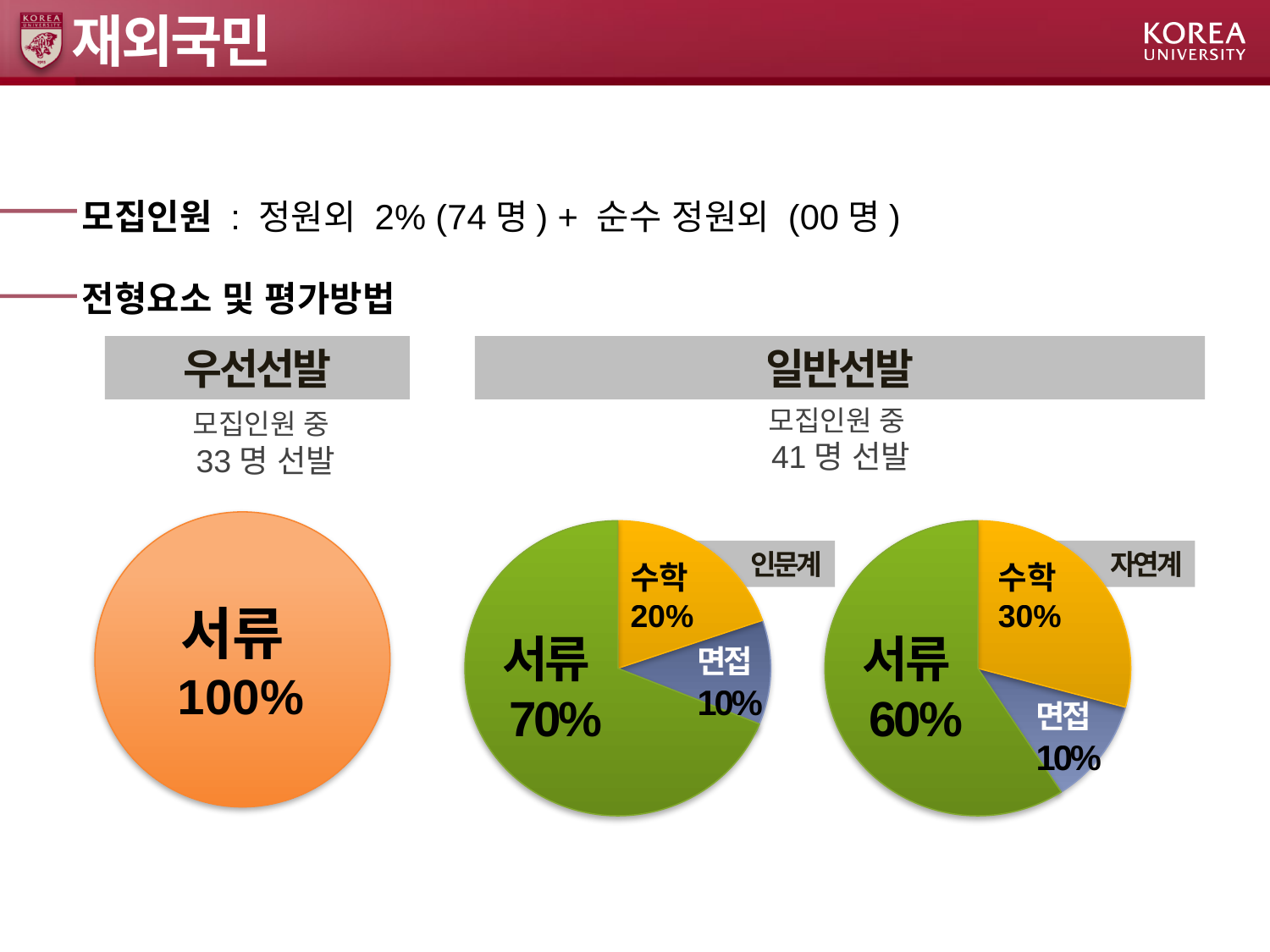

# 재외국민

모집인원 : 정원외 2% (74명) + 순수 정원외 (00명)

전형요소 및 평가방법

우선선발
일반선발
모집인원 중
33명 선발
모집인원 중
41명 선발

인문계
자연계
수학
30%
수학20%
서류
100%
서류70%
서류60%
면접 10%
면접 10%